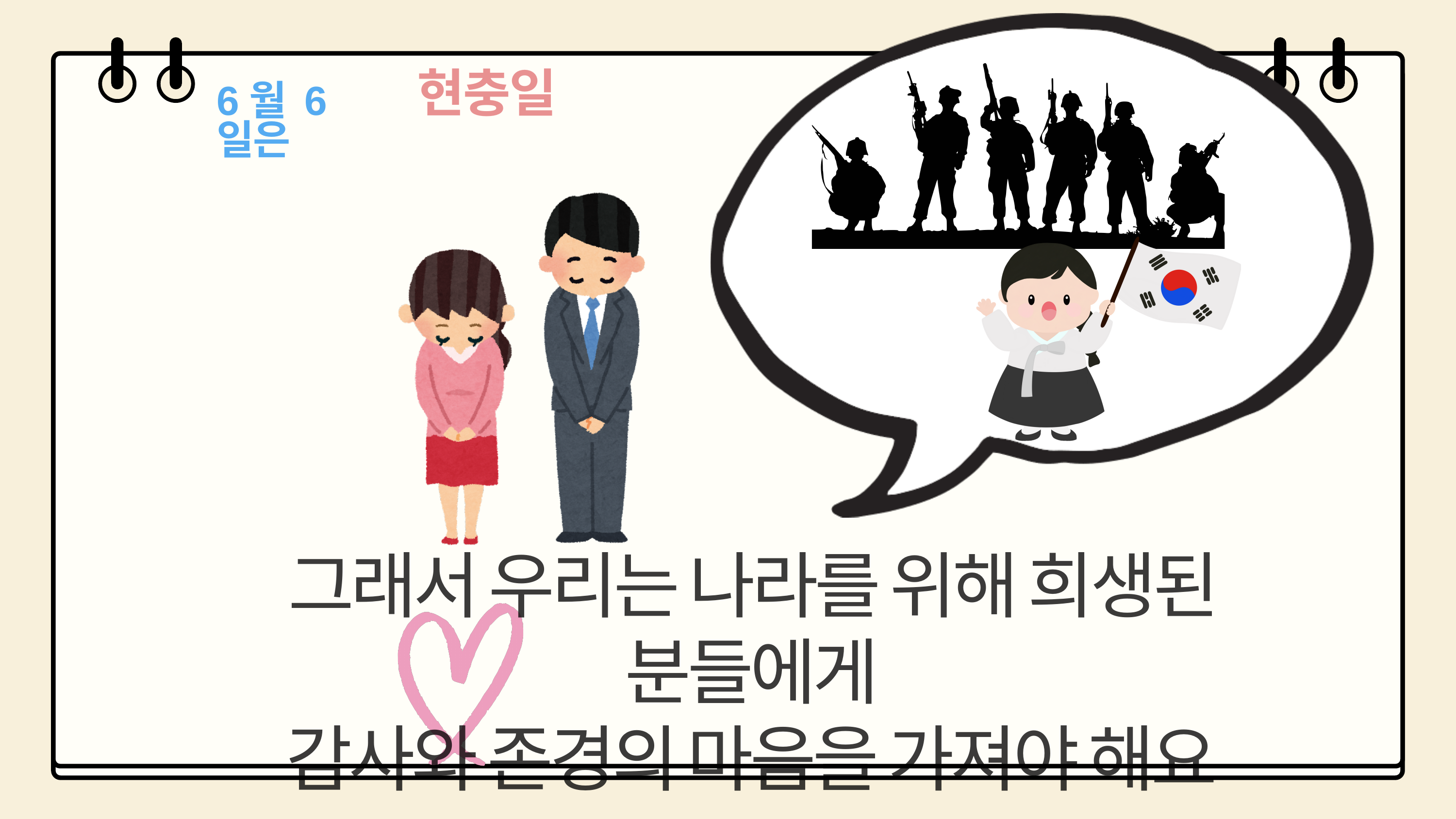

현충일
6월 6일은

그래서 우리는 나라를 위해 희생된 분들에게
감사와 존경의 마음을 가져야 해요